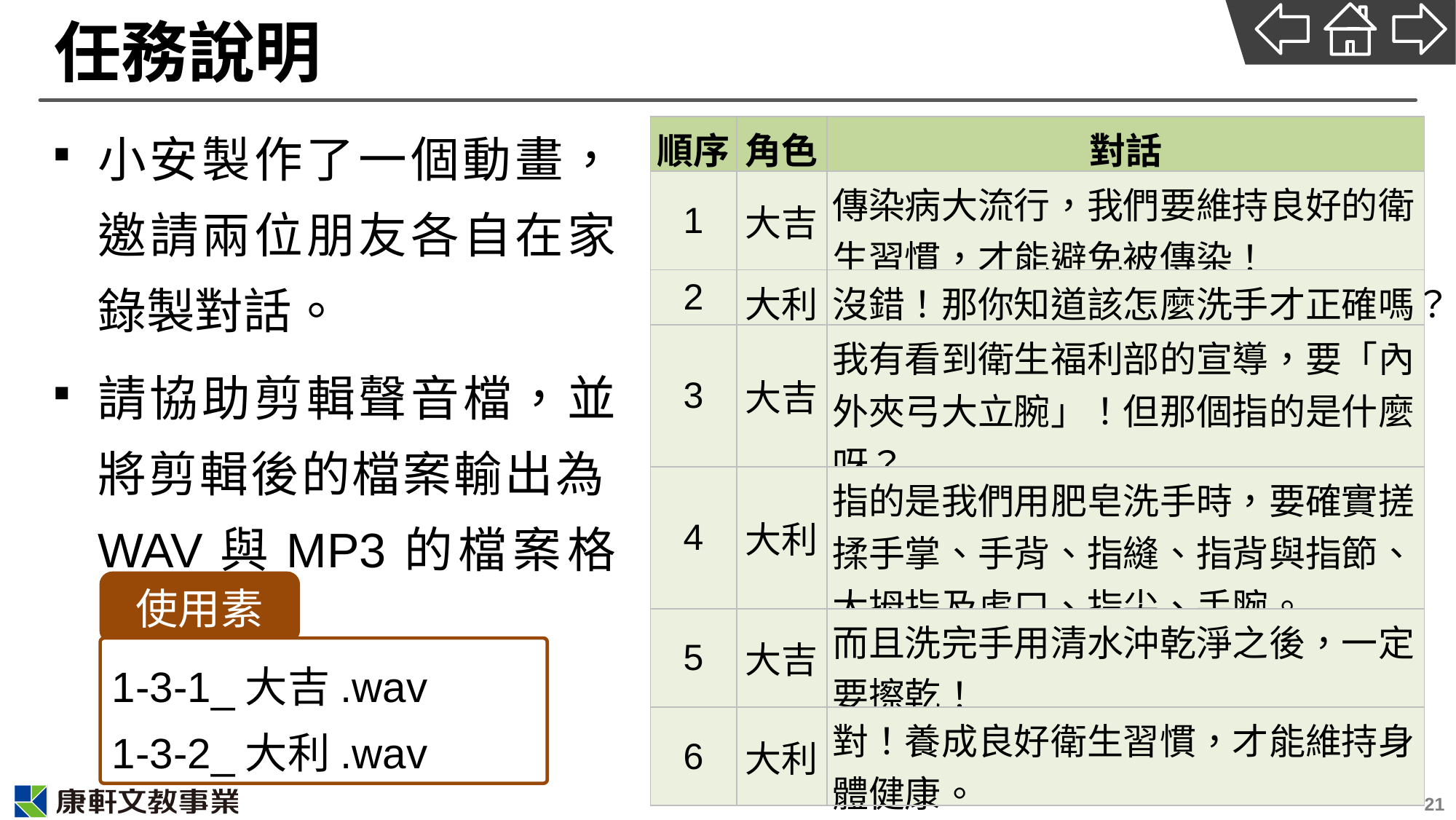

# 任務說明
小安製作了一個動畫，邀請兩位朋友各自在家錄製對話。
請協助剪輯聲音檔，並將剪輯後的檔案輸出為WAV與MP3的檔案格式。
| 順序 | 角色 | 對話 |
| --- | --- | --- |
| 1 | 大吉 | 傳染病大流行，我們要維持良好的衛生習慣，才能避免被傳染！ |
| 2 | 大利 | 沒錯！那你知道該怎麼洗手才正確嗎？ |
| 3 | 大吉 | 我有看到衛生福利部的宣導，要「內外夾弓大立腕」！但那個指的是什麼呀？ |
| 4 | 大利 | 指的是我們用肥皂洗手時，要確實搓揉手掌、手背、指縫、指背與指節、大拇指及虎口、指尖、手腕。 |
| 5 | 大吉 | 而且洗完手用清水沖乾淨之後，一定要擦乾！ |
| 6 | 大利 | 對！養成良好衛生習慣，才能維持身體健康。 |
使用素材
1-3-1_大吉.wav
1-3-2_大利.wav
21